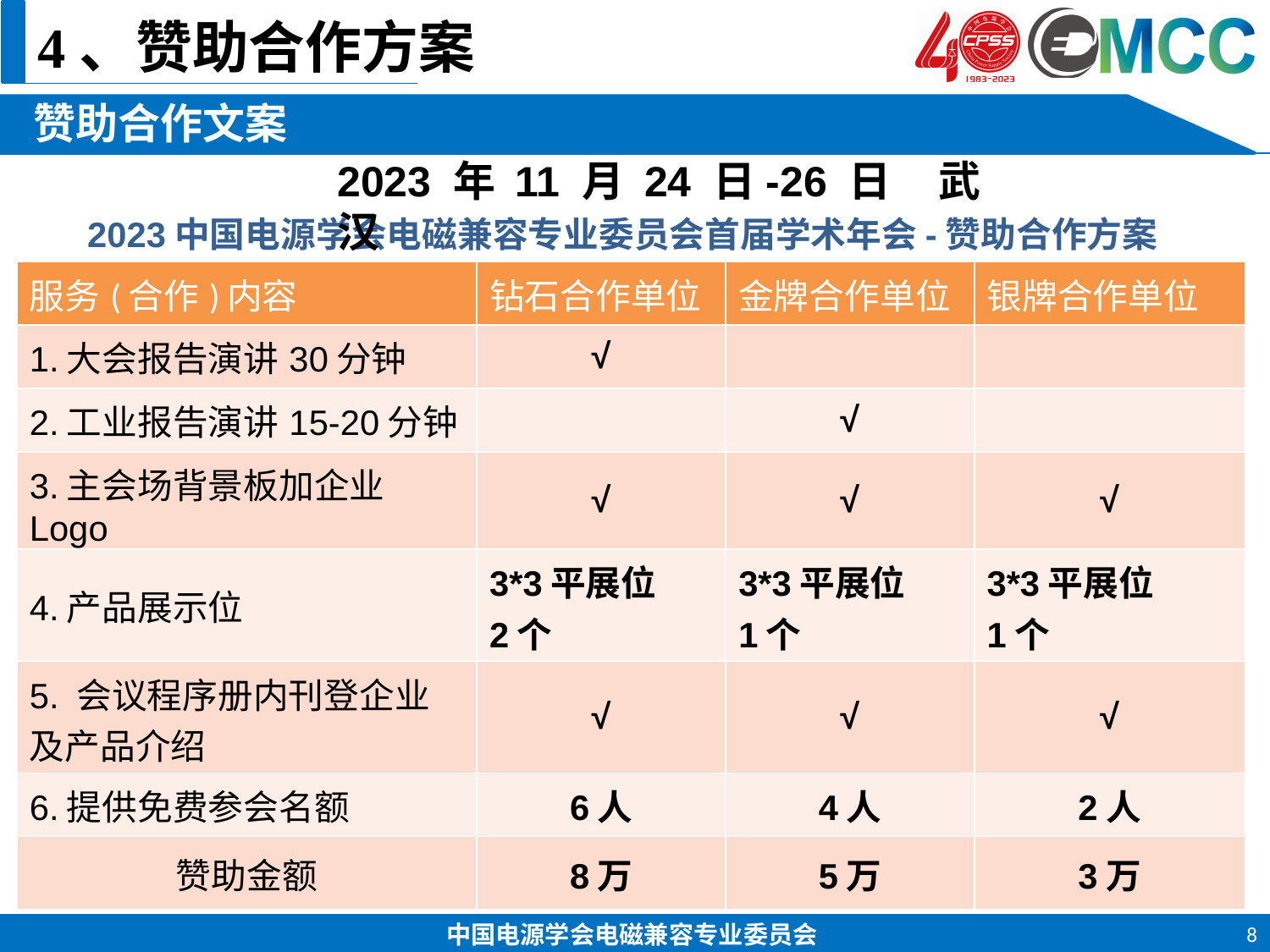

4、赞助合作方案
赞助合作文案
2023 年 11 月 24 日-26 日     武汉
2023中国电源学会电磁兼容专业委员会首届学术年会-赞助合作方案
| 服务(合作)内容 | 钻石合作单位 | 金牌合作单位 | 银牌合作单位 |
| --- | --- | --- | --- |
| 1.大会报告演讲30分钟 | √ |  |  |
| 2.工业报告演讲15-20分钟 |  | √ |  |
| 3.主会场背景板加企业Logo | √ | √ | √ |
| 4.产品展示位 | 3\*3平展位 2个 | 3\*3平展位 1个 | 3\*3平展位 1个 |
| 5. 会议程序册内刊登企业及产品介绍 | √ | √ | √ |
| 6.提供免费参会名额 | 6人 | 4人 | 2人 |
| 赞助金额 | 8万 | 5万 | 3万 |
8